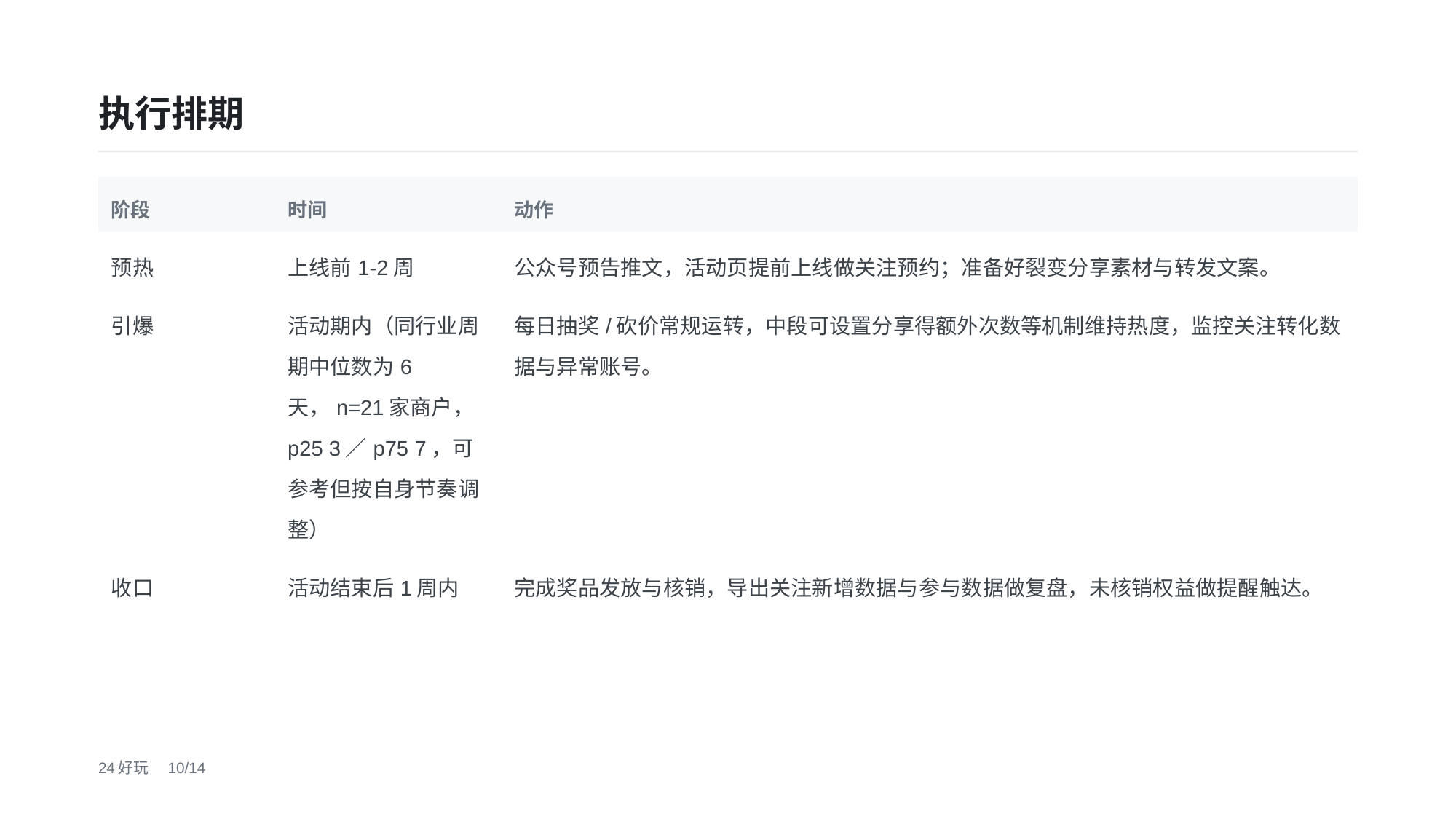

执行排期

| 阶段 | 时间 | 动作 |
| --- | --- | --- |
| 预热 | 上线前1-2周 | 公众号预告推文，活动页提前上线做关注预约；准备好裂变分享素材与转发文案。 |
| 引爆 | 活动期内（同行业周期中位数为6天，n=21家商户，p25 3／p75 7，可参考但按自身节奏调整） | 每日抽奖/砍价常规运转，中段可设置分享得额外次数等机制维持热度，监控关注转化数据与异常账号。 |
| 收口 | 活动结束后1周内 | 完成奖品发放与核销，导出关注新增数据与参与数据做复盘，未核销权益做提醒触达。 |
24好玩　10/14